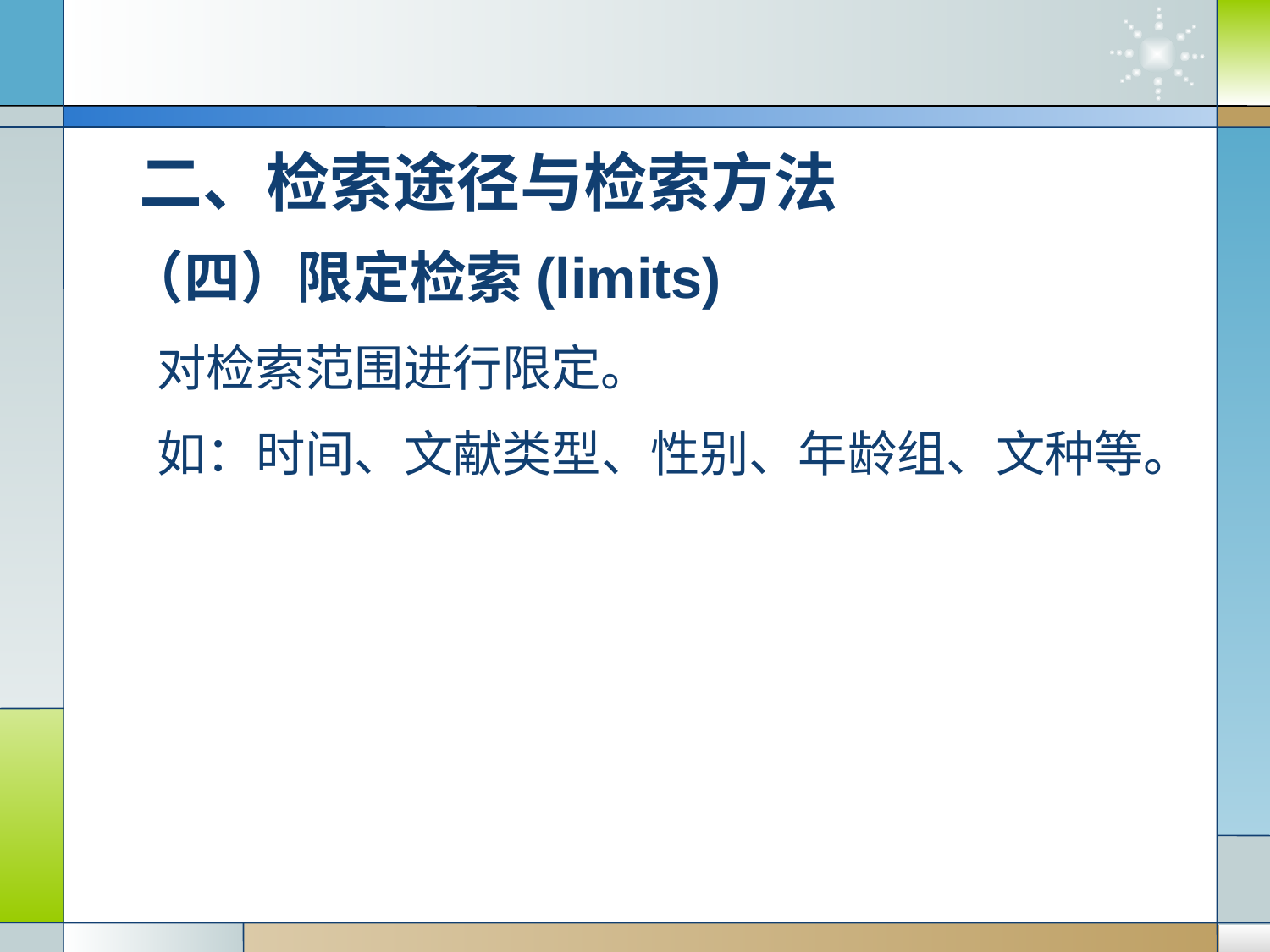

二、检索途径与检索方法
（四）限定检索(limits)
 对检索范围进行限定。

如：时间、文献类型、性别、年龄组、文种等。